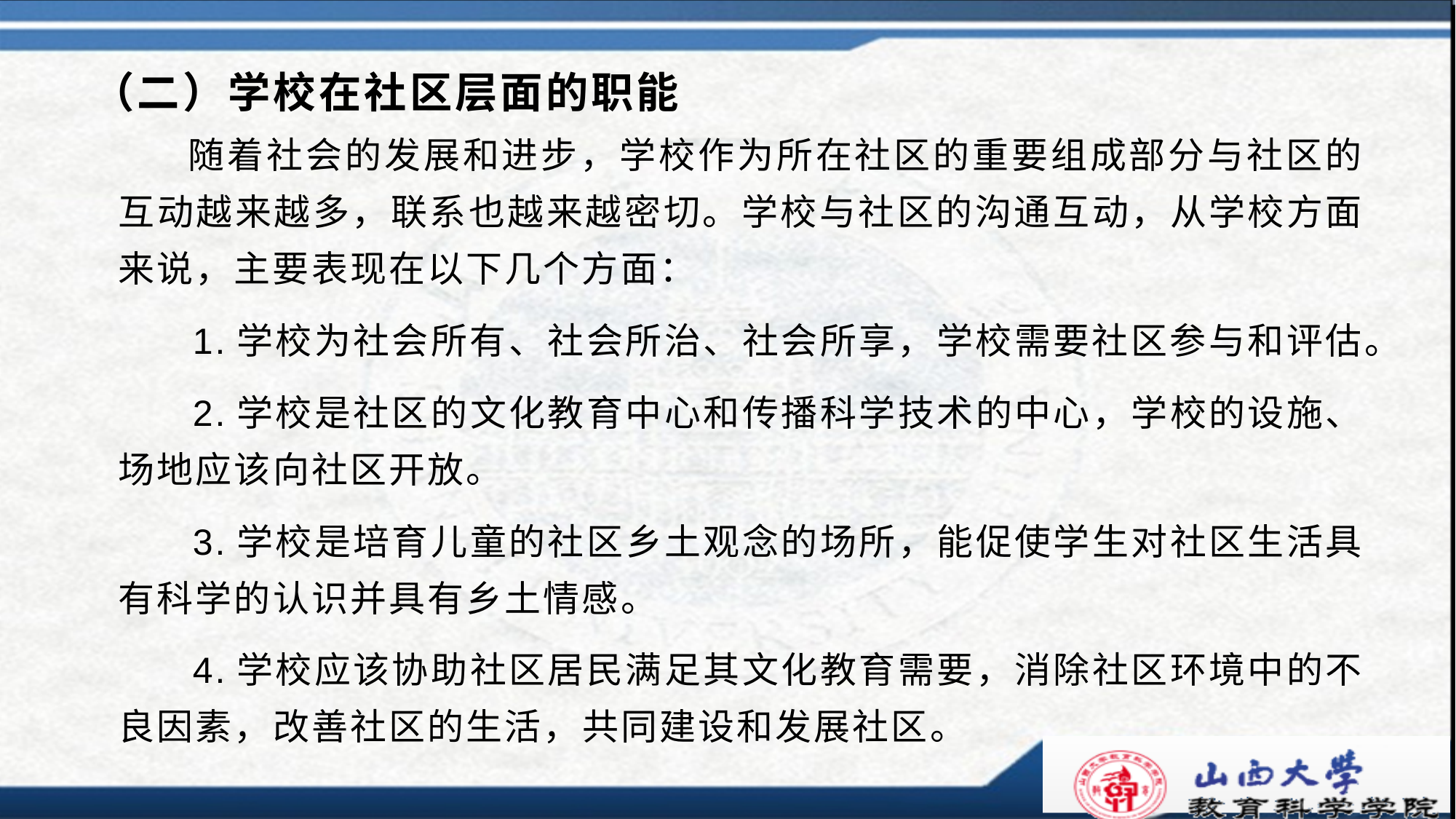

# （二）学校在社区层面的职能
           随着社会的发展和进步，学校作为所在社区的重要组成部分与社区的互动越来越多，联系也越来越密切。学校与社区的沟通互动，从学校方面来说，主要表现在以下几个方面：
        1.学校为社会所有、社会所治、社会所享，学校需要社区参与和评估。
        2.学校是社区的文化教育中心和传播科学技术的中心，学校的设施、场地应该向社区开放。
        3.学校是培育儿童的社区乡土观念的场所，能促使学生对社区生活具有科学的认识并具有乡土情感。
        4.学校应该协助社区居民满足其文化教育需要，消除社区环境中的不良因素，改善社区的生活，共同建设和发展社区。